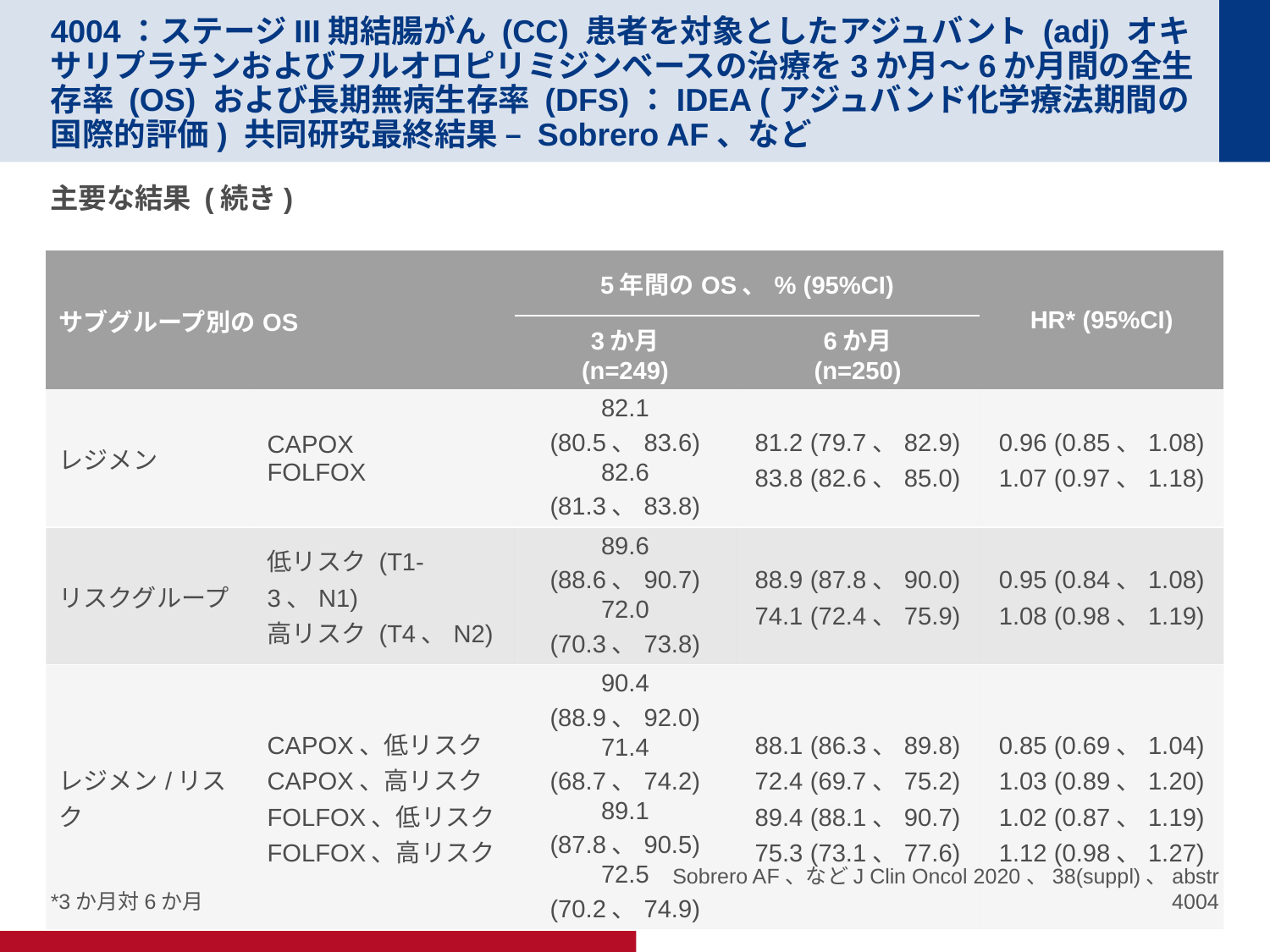

# 4004：ステージIII期結腸がん (CC) 患者を対象としたアジュバント (adj) オキサリプラチンおよびフルオロピリミジンベースの治療を3か月～6か月間の全生存率 (OS) および長期無病生存率 (DFS)：IDEA (アジュバンド化学療法期間の国際的評価) 共同研究最終結果 – Sobrero AF、など
主要な結果 (続き)

| サブグループ別のOS |  | 5年間のOS、% (95%CI) |  | HR\* (95%CI) |
| --- | --- | --- | --- | --- |
|  |  | 3か月 (n=249) | 6か月 (n=250) |  |
| レジメン | CAPOX FOLFOX | 82.1 (80.5、83.6) 82.6 (81.3、83.8) | 81.2 (79.7、82.9) 83.8 (82.6、85.0) | 0.96 (0.85、1.08) 1.07 (0.97、1.18) |
| リスクグループ | 低リスク (T1-3、N1) 高リスク (T4、N2) | 89.6 (88.6、90.7) 72.0 (70.3、73.8) | 88.9 (87.8、90.0) 74.1 (72.4、75.9) | 0.95 (0.84、1.08) 1.08 (0.98、1.19) |
| レジメン/リスク | CAPOX、低リスク CAPOX、高リスク FOLFOX、低リスク FOLFOX、高リスク | 90.4 (88.9、92.0) 71.4 (68.7、74.2) 89.1 (87.8、90.5) 72.5 (70.2、74.9) | 88.1 (86.3、89.8) 72.4 (69.7、75.2) 89.4 (88.1、90.7) 75.3 (73.1、77.6) | 0.85 (0.69、1.04) 1.03 (0.89、1.20) 1.02 (0.87、1.19) 1.12 (0.98、1.27) |
*3か月対6か月
Sobrero AF、などJ Clin Oncol 2020、38(suppl)、abstr 4004